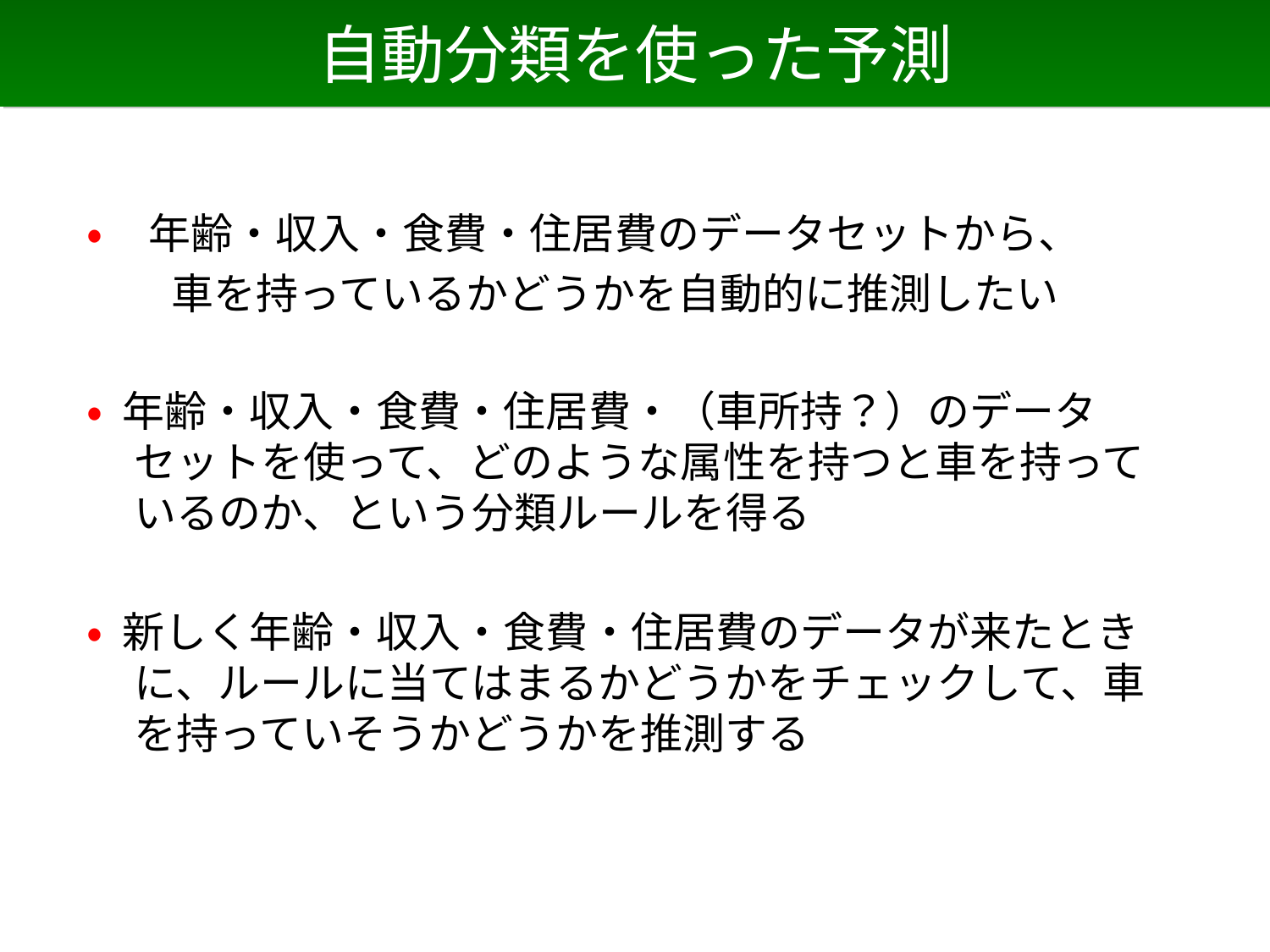

# 自動分類を使った予測
• 年齢・収入・食費・住居費のデータセットから、
　　車を持っているかどうかを自動的に推測したい

• 年齢・収入・食費・住居費・（車所持？）のデータセットを使って、どのような属性を持つと車を持っているのか、という分類ルールを得る

• 新しく年齢・収入・食費・住居費のデータが来たときに、ルールに当てはまるかどうかをチェックして、車を持っていそうかどうかを推測する